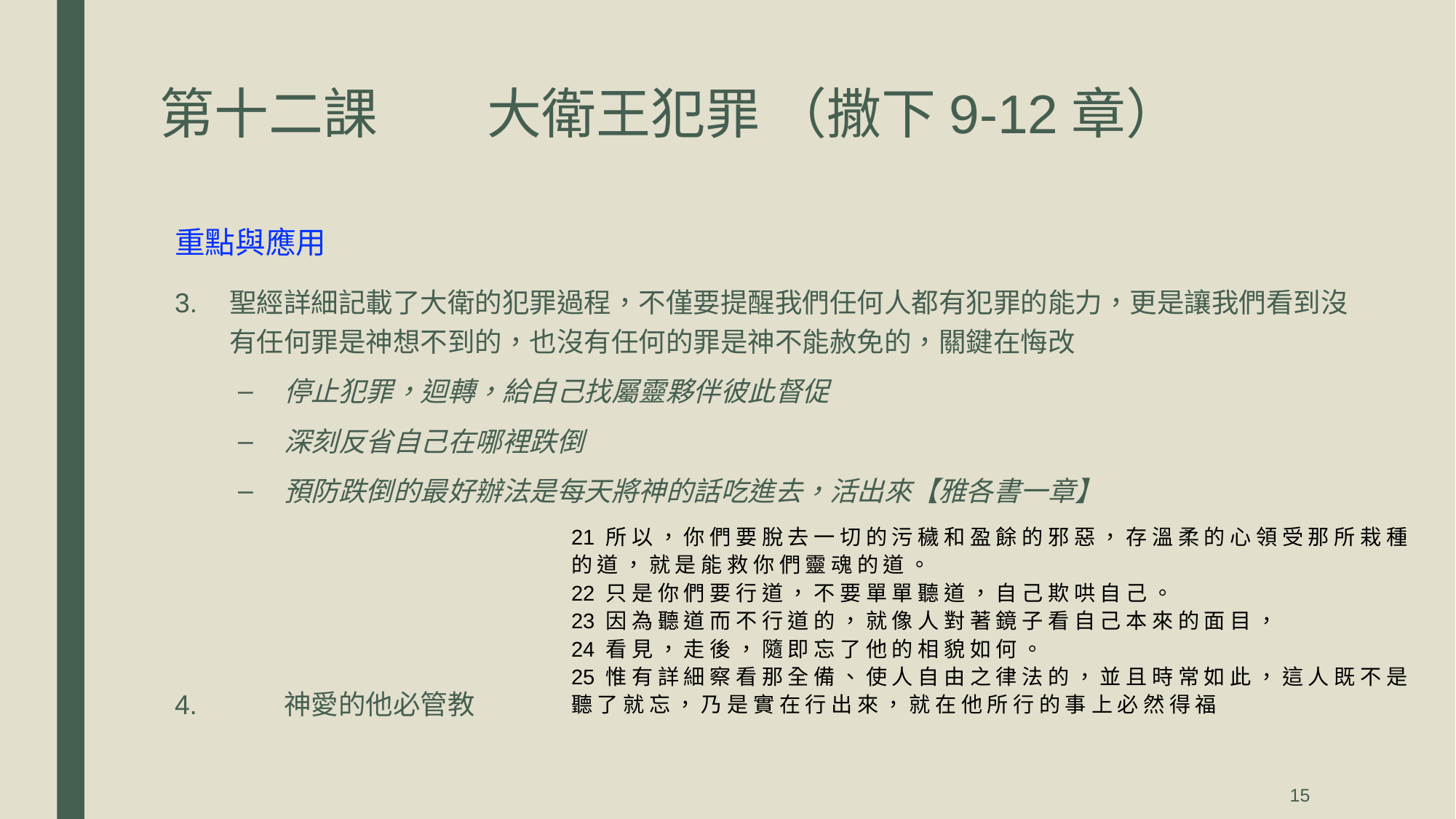

# 第十二課	大衛王犯罪 （撒下9-12章）
重點與應用
聖經詳細記載了大衛的犯罪過程，不僅要提醒我們任何人都有犯罪的能力，更是讓我們看到沒有任何罪是神想不到的，也沒有任何的罪是神不能赦免的，關鍵在悔改
停止犯罪，迴轉，給自己找屬靈夥伴彼此督促
深刻反省自己在哪裡跌倒
預防跌倒的最好辦法是每天將神的話吃進去，活出來【雅各書一章】

4.	神愛的他必管教

21 所 以 ， 你 們 要 脫 去 一 切 的 污 穢 和 盈 餘 的 邪 惡 ， 存 溫 柔 的 心 領 受 那 所 栽 種 的 道 ， 就 是 能 救 你 們 靈 魂 的 道 。
22 只 是 你 們 要 行 道 ， 不 要 單 單 聽 道 ， 自 己 欺 哄 自 己 。
23 因 為 聽 道 而 不 行 道 的 ， 就 像 人 對 著 鏡 子 看 自 己 本 來 的 面 目 ，
24 看 見 ， 走 後 ， 隨 即 忘 了 他 的 相 貌 如 何 。
25 惟 有 詳 細 察 看 那 全 備 、 使 人 自 由 之 律 法 的 ， 並 且 時 常 如 此 ， 這 人 既 不 是 聽 了 就 忘 ， 乃 是 實 在 行 出 來 ， 就 在 他 所 行 的 事 上 必 然 得 福

15